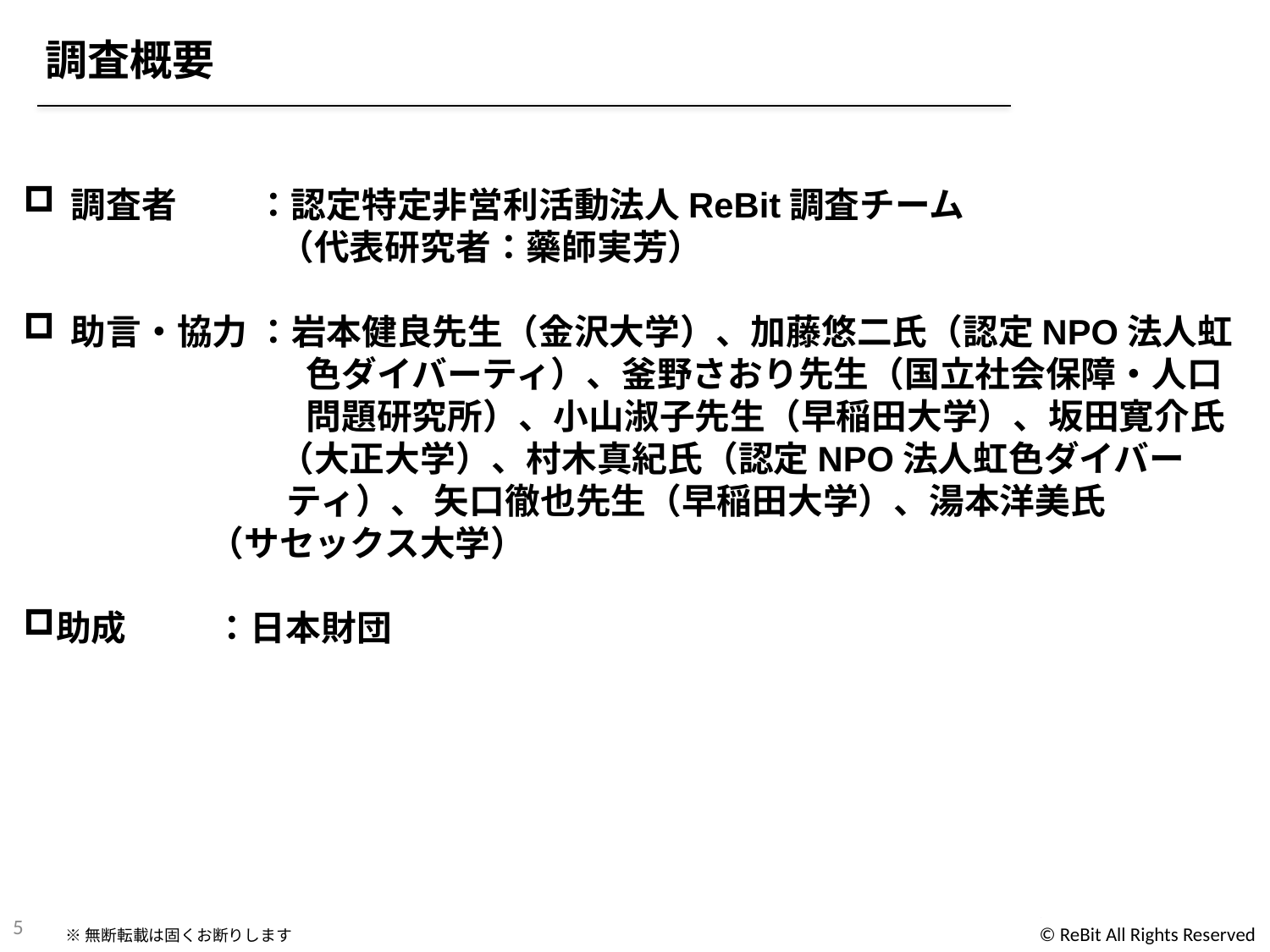

調査概要
調査者　　 ：認定特定非営利活動法人ReBit調査チーム
　　　　　　　 （代表研究者：藥師実芳）

助言・協力 ：岩本健良先生（金沢大学）、加藤悠二氏（認定NPO法人虹
　　　　　　　　色ダイバーティ）、釜野さおり先生（国立社会保障・人口
　　　　　　　　問題研究所）、小山淑子先生（早稲田大学）、坂田寛介氏
　　　　　　　 （大正大学）、村木真紀氏（認定NPO法人虹色ダイバー
　　　　　　　  ティ）、 矢口徹也先生（早稲田大学）、湯本洋美氏
                      （サセックス大学）

助成           ：日本財団
5